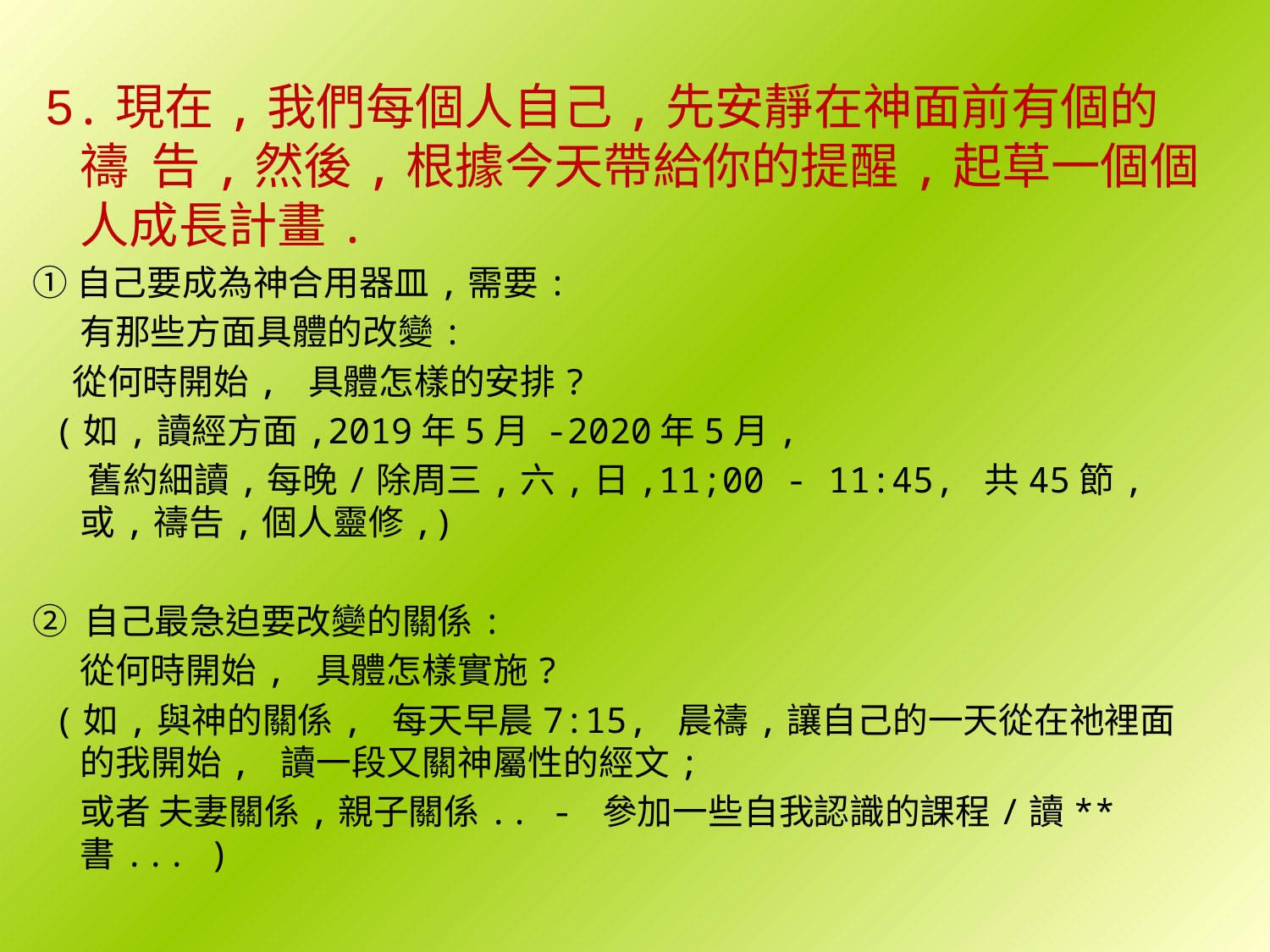

5.現在,我們每個人自己,先安靜在神面前有個的禱  告,然後,根據今天帶給你的提醒,起草一個個人成長計畫.
①自己要成為神合用器皿,需要:
     有那些方面具體的改變:
    從何時開始, 具體怎樣的安排?
 (如,讀經方面,2019年5月 -2020年5月,
      舊約細讀,每晚/除周三,六,日,11;00 - 11:45, 共45節, 或,禱告,個人靈修,)

② 自己最急迫要改變的關係:
     從何時開始, 具體怎樣實施?
 (如,與神的關係, 每天早晨7:15, 晨禱,讓自己的一天從在祂裡面的我開始, 讀一段又關神屬性的經文;
     或者 夫妻關係,親子關係.. - 參加一些自我認識的課程/讀**書... )